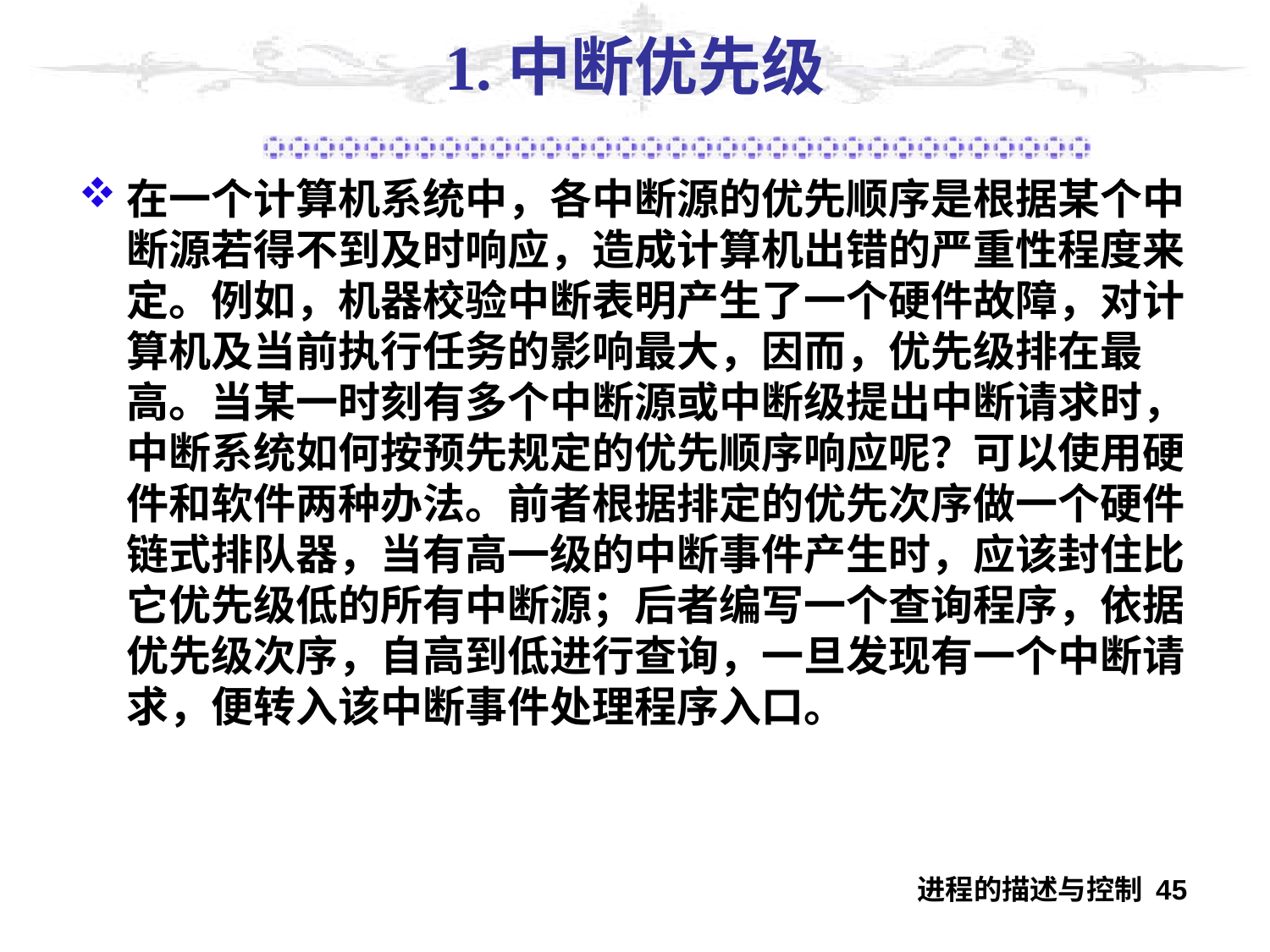

# 1.中断优先级
在一个计算机系统中，各中断源的优先顺序是根据某个中断源若得不到及时响应，造成计算机出错的严重性程度来定。例如，机器校验中断表明产生了一个硬件故障，对计算机及当前执行任务的影响最大，因而，优先级排在最高。当某一时刻有多个中断源或中断级提出中断请求时，中断系统如何按预先规定的优先顺序响应呢？可以使用硬件和软件两种办法。前者根据排定的优先次序做一个硬件链式排队器，当有高一级的中断事件产生时，应该封住比它优先级低的所有中断源；后者编写一个查询程序，依据优先级次序，自高到低进行查询，一旦发现有一个中断请求，便转入该中断事件处理程序入口。